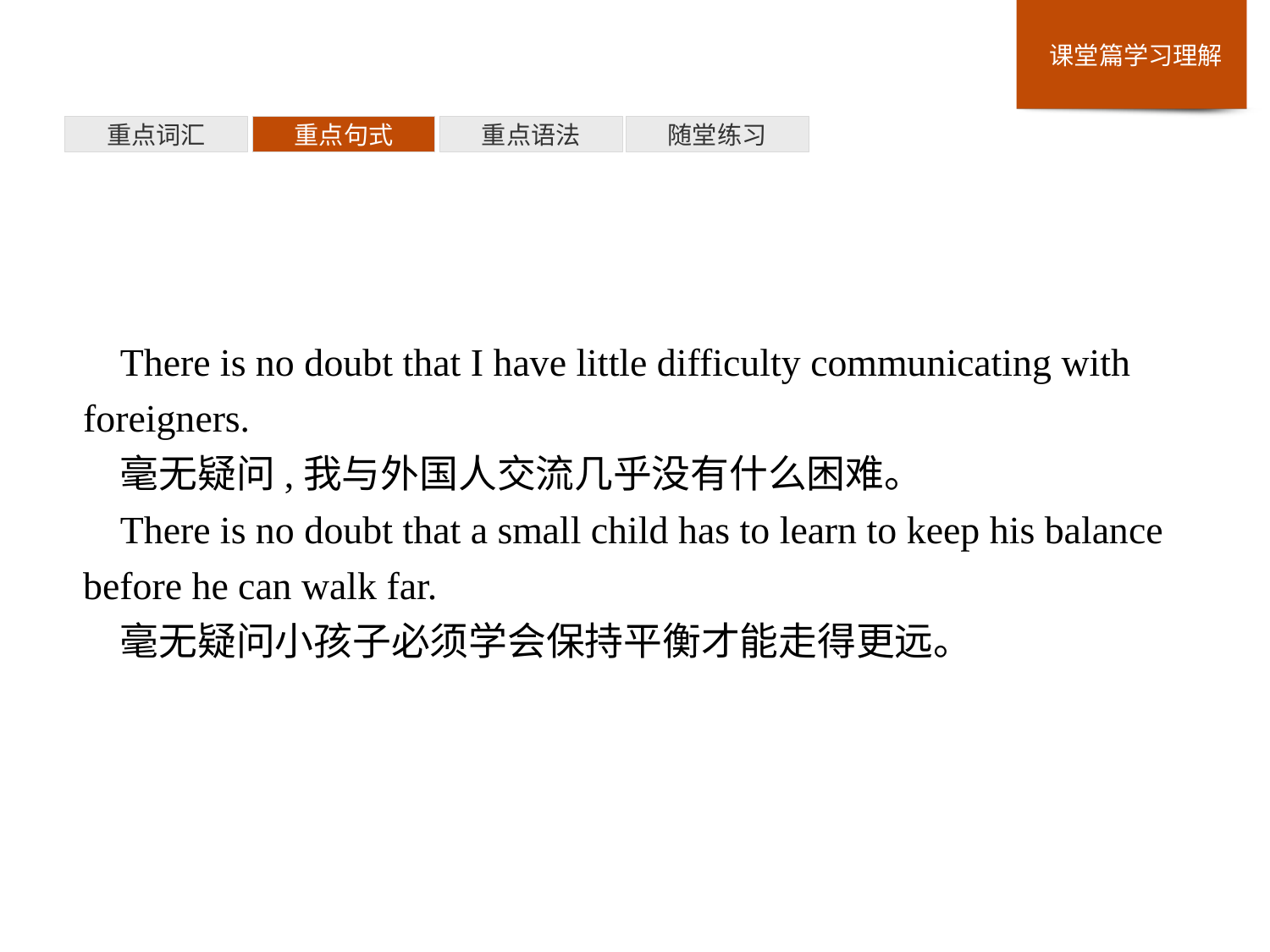

重点词汇
重点句式
重点语法
随堂练习
There is no doubt that I have little difficulty communicating with foreigners.
毫无疑问,我与外国人交流几乎没有什么困难。
There is no doubt that a small child has to learn to keep his balance before he can walk far.
毫无疑问小孩子必须学会保持平衡才能走得更远。